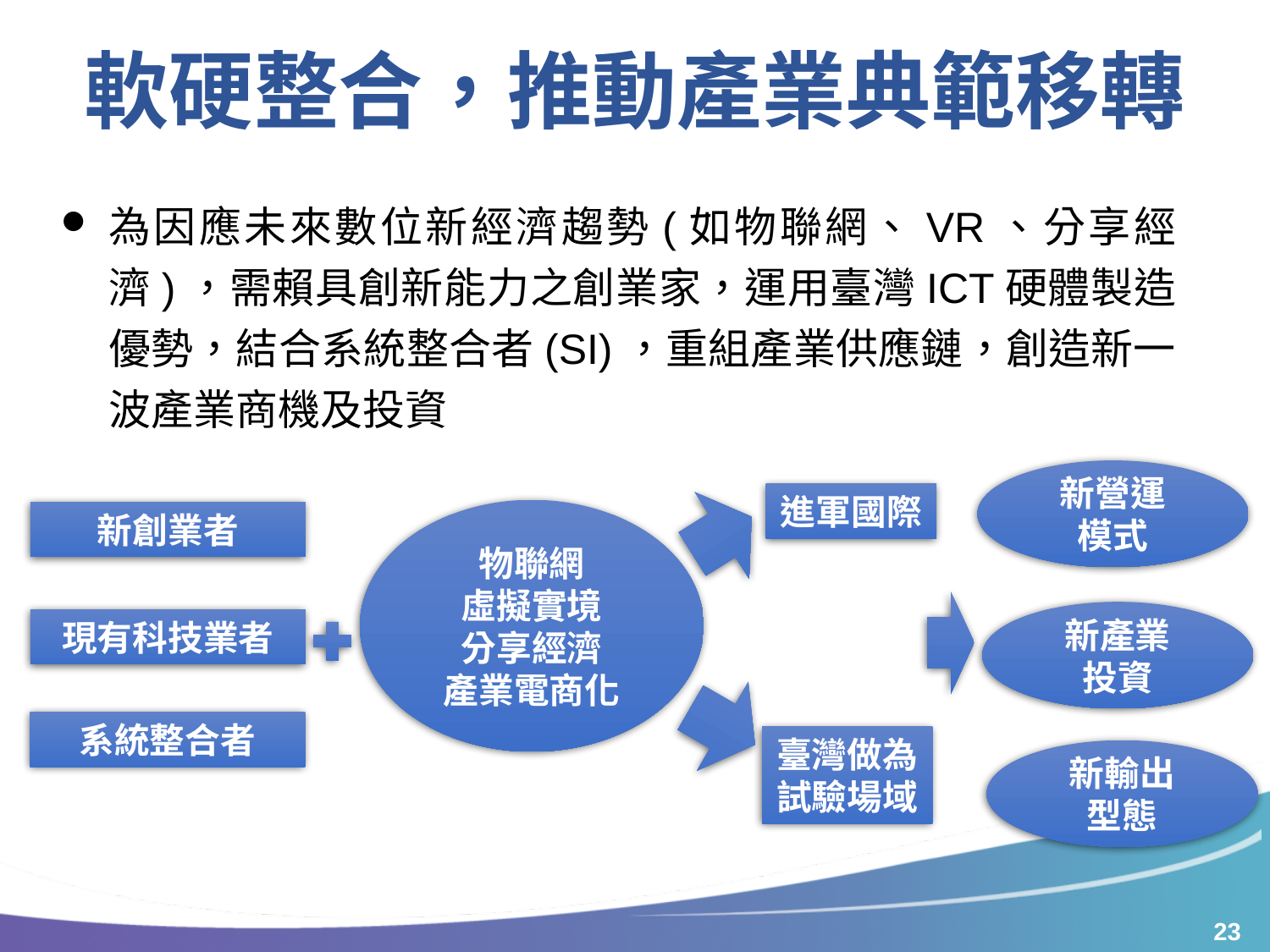

軟硬整合，推動產業典範移轉
為因應未來數位新經濟趨勢(如物聯網、VR、分享經濟)，需賴具創新能力之創業家，運用臺灣ICT硬體製造優勢，結合系統整合者(SI)，重組產業供應鏈，創造新一波產業商機及投資
新營運
模式
進軍國際

物聯網
虛擬實境
分享經濟
產業電商化
新創業者

新產業
投資
現有科技業者

系統整合者
臺灣做為試驗場域
新輸出
型態
23